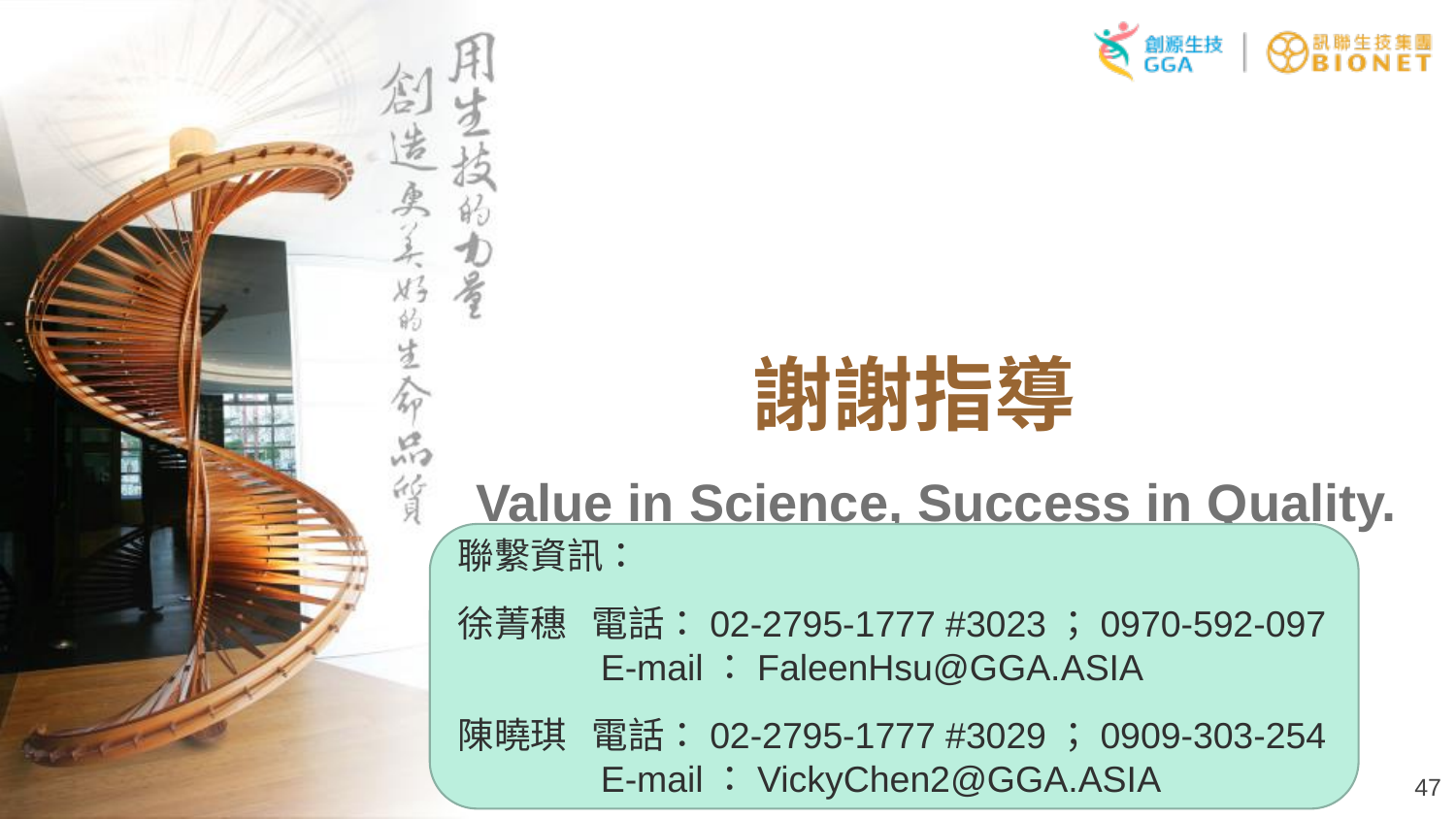

聯繫資訊：

徐菁穗   電話：02-2795-1777 #3023；0970-592-097
              E-mail：FaleenHsu@GGA.ASIA

陳曉琪   電話：02-2795-1777 #3029；0909-303-254
              E-mail：VickyChen2@GGA.ASIA
47